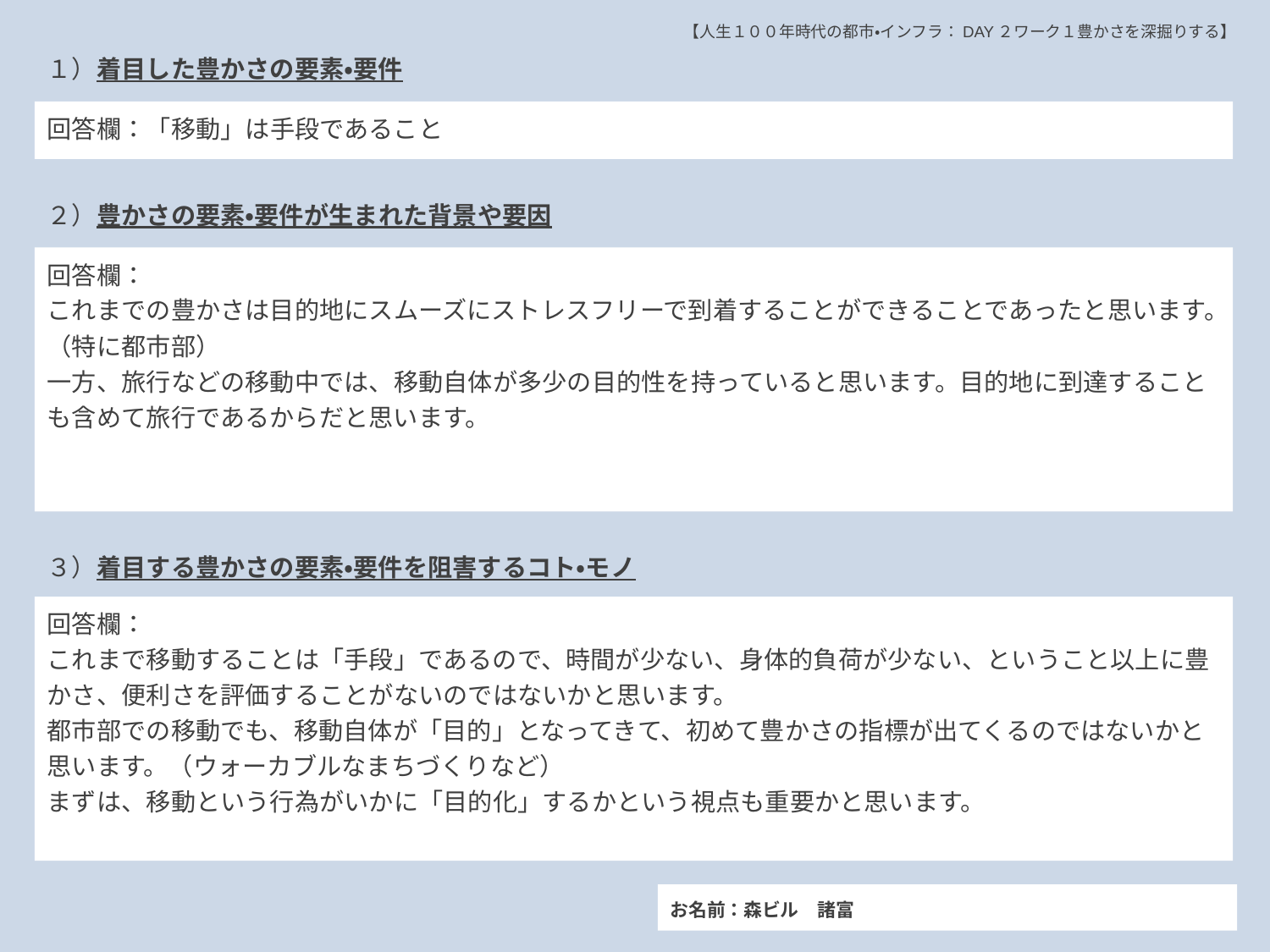

【人生１００年時代の都市・インフラ：DAY２ワーク１豊かさを深掘りする】
１）着目した豊かさの要素・要件
# 回答欄：「移動」は手段であること
２）豊かさの要素・要件が生まれた背景や要因
回答欄：
これまでの豊かさは目的地にスムーズにストレスフリーで到着することができることであったと思います。
（特に都市部）
一方、旅行などの移動中では、移動自体が多少の目的性を持っていると思います。目的地に到達することも含めて旅行であるからだと思います。
３）着目する豊かさの要素・要件を阻害するコト・モノ
回答欄：
これまで移動することは「手段」であるので、時間が少ない、身体的負荷が少ない、ということ以上に豊かさ、便利さを評価することがないのではないかと思います。
都市部での移動でも、移動自体が「目的」となってきて、初めて豊かさの指標が出てくるのではないかと思います。（ウォーカブルなまちづくりなど）
まずは、移動という行為がいかに「目的化」するかという視点も重要かと思います。
お名前：森ビル　諸富